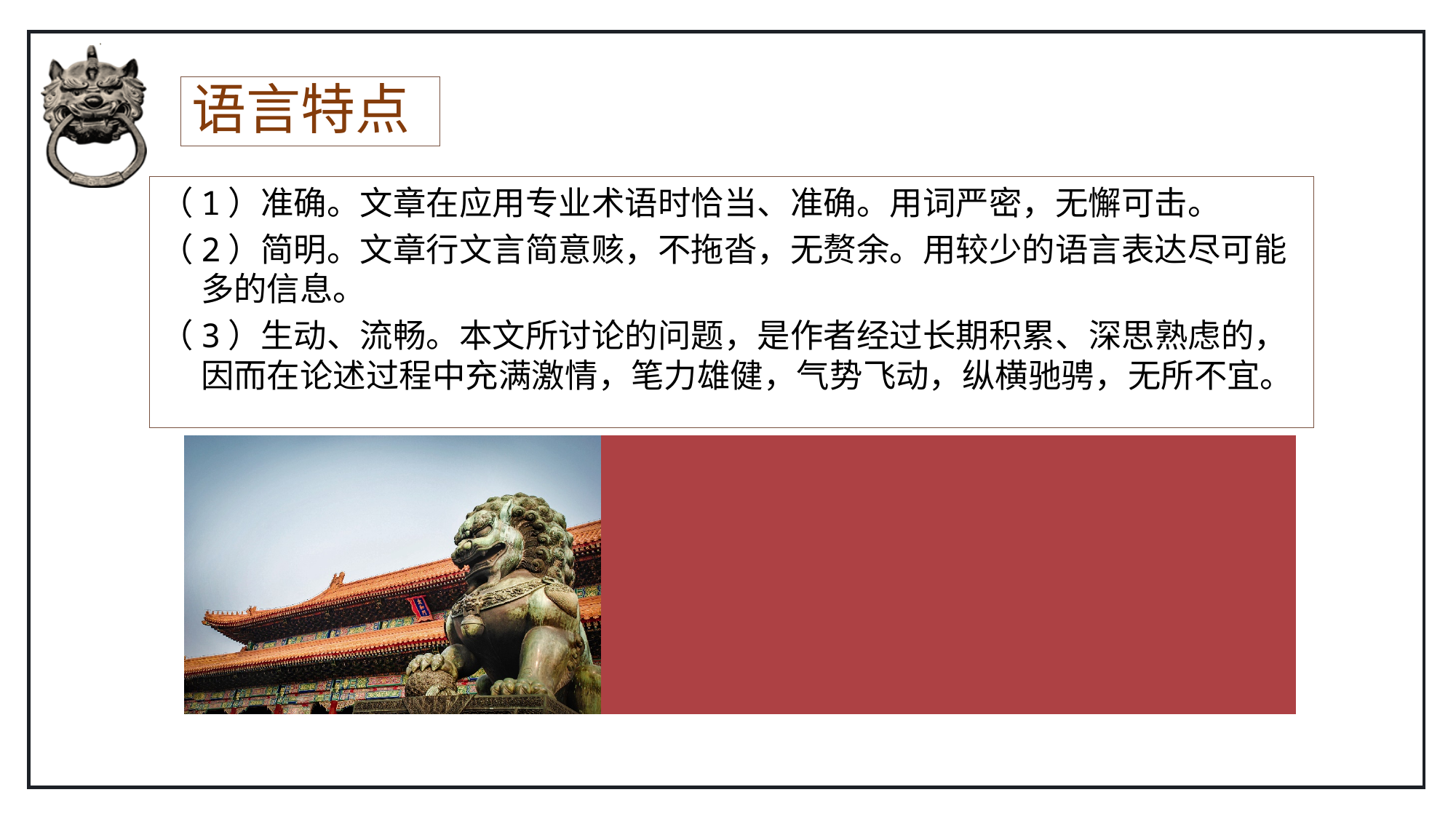

语言特点
（1）准确。文章在应用专业术语时恰当、准确。用词严密，无懈可击。
（2）简明。文章行文言简意赅，不拖沓，无赘余。用较少的语言表达尽可能多的信息。
（3）生动、流畅。本文所讨论的问题，是作者经过长期积累、深思熟虑的，因而在论述过程中充满激情，笔力雄健，气势飞动，纵横驰骋，无所不宜。